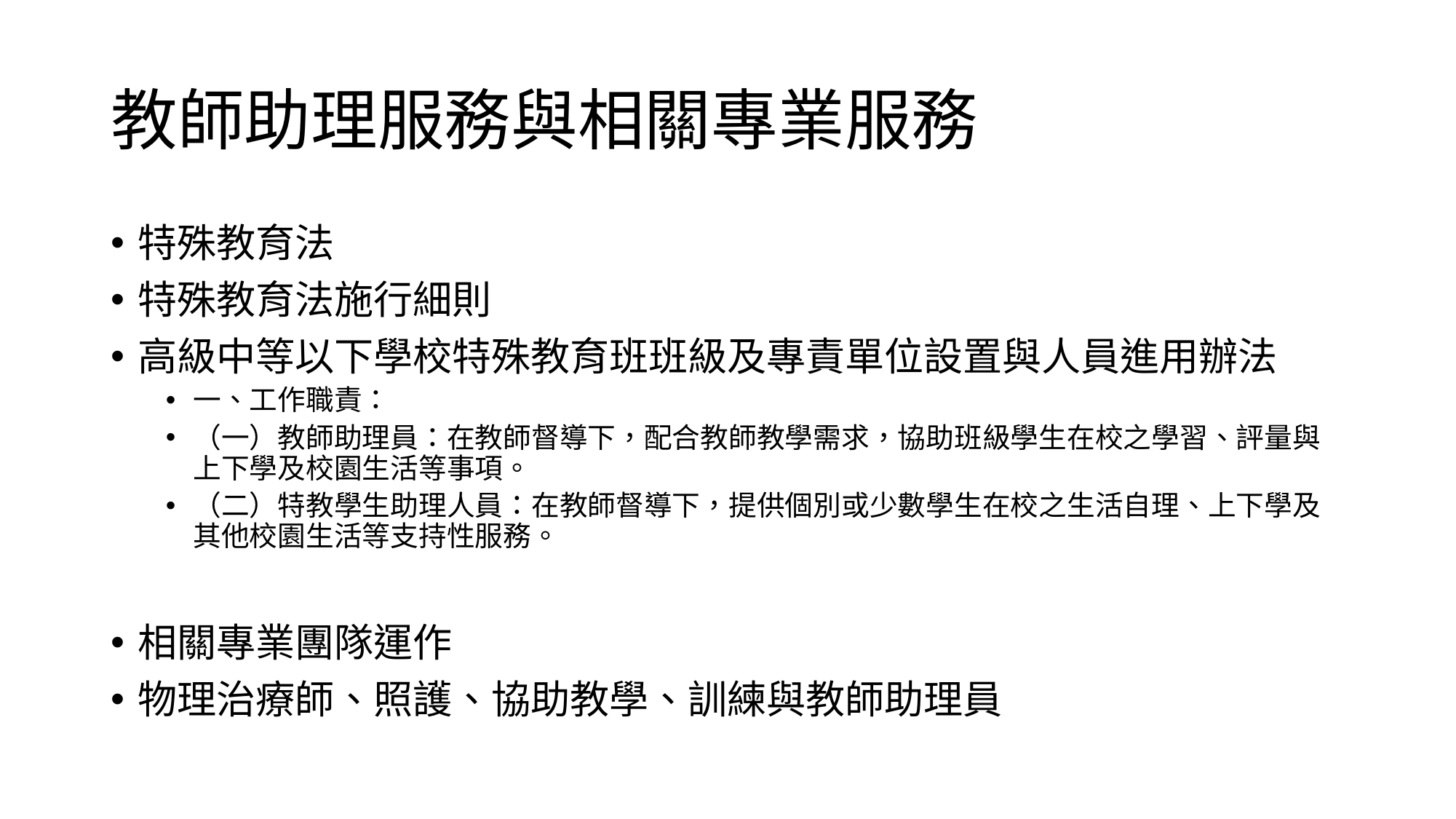

# 教師助理服務與相關專業服務
特殊教育法
特殊教育法施行細則
高級中等以下學校特殊教育班班級及專責單位設置與人員進用辦法
一、工作職責：
（一）教師助理員：在教師督導下，配合教師教學需求，協助班級學生在校之學習、評量與上下學及校園生活等事項。
（二）特教學生助理人員：在教師督導下，提供個別或少數學生在校之生活自理、上下學及其他校園生活等支持性服務。

相關專業團隊運作
物理治療師、照護、協助教學、訓練與教師助理員